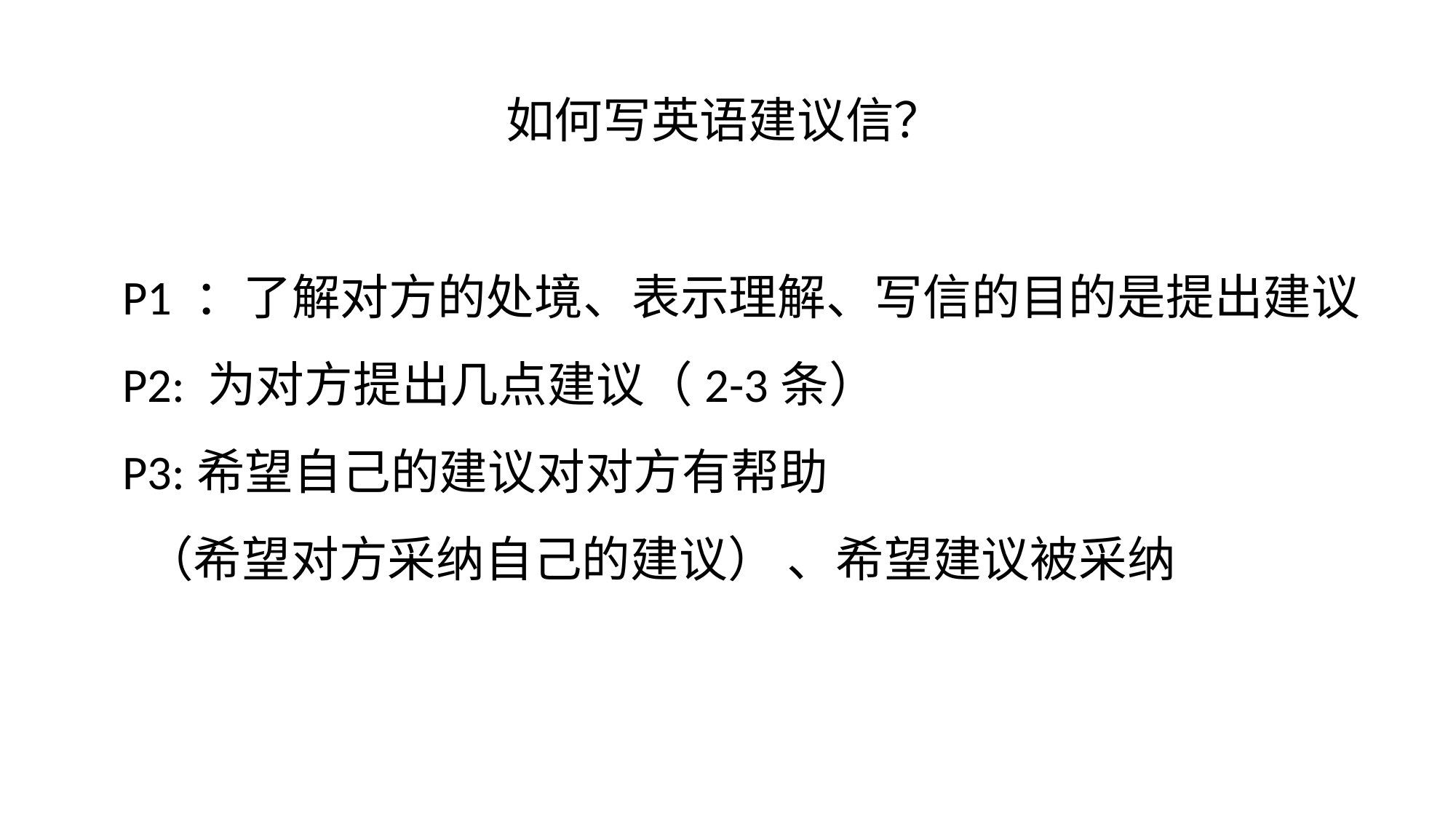

如何写英语建议信？
P1 ：了解对方的处境、表示理解、写信的目的是提出建议
P2: 为对方提出几点建议（2-3条）
P3:希望自己的建议对对方有帮助
 （希望对方采纳自己的建议） 、希望建议被采纳